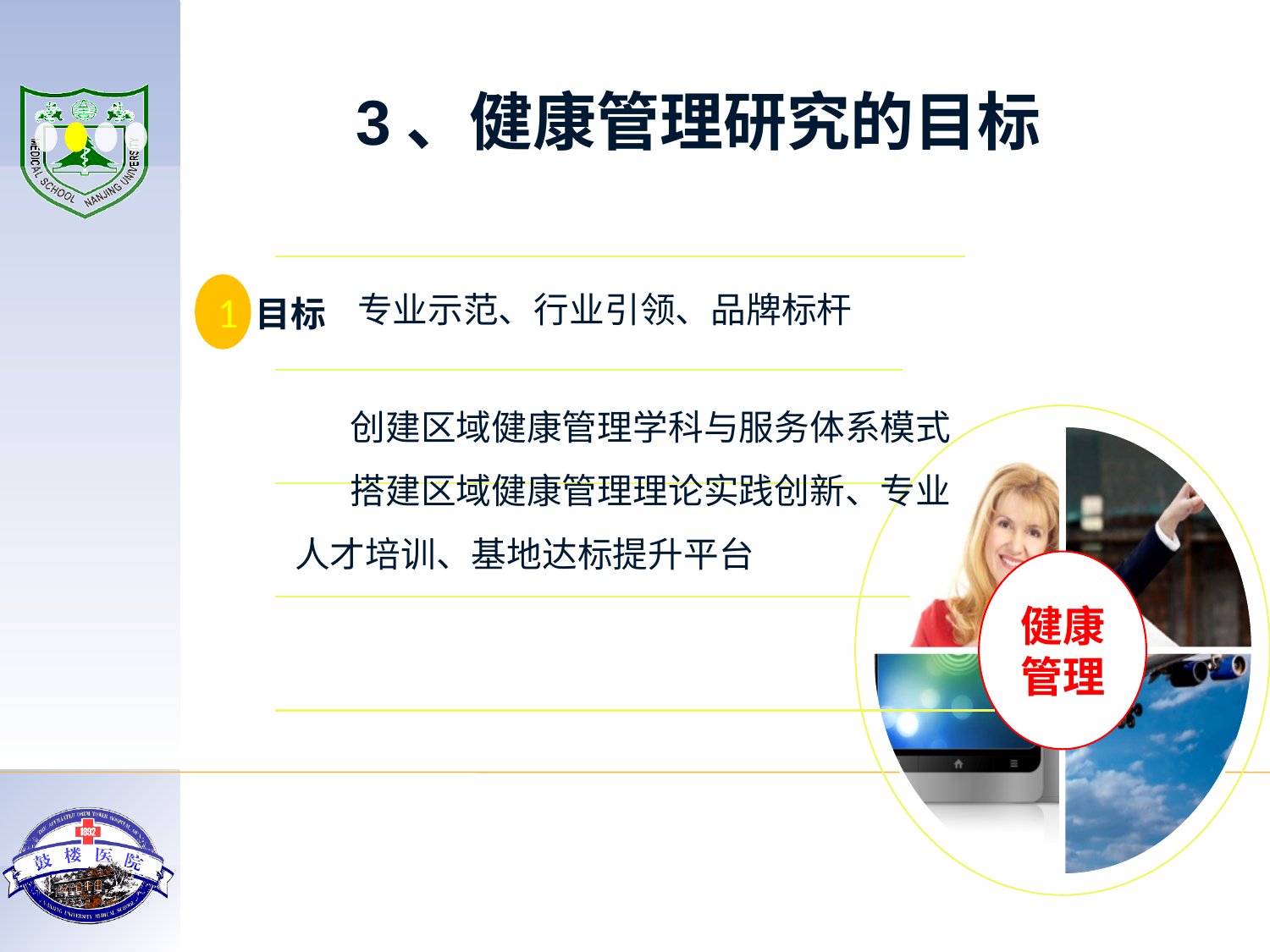

3、健康管理研究的目标

 1
专业示范、行业引领、品牌标杆
目标
      创建区域健康管理学科与服务体系模式
      搭建区域健康管理理论实践创新、专业人才培训、基地达标提升平台

健康管理